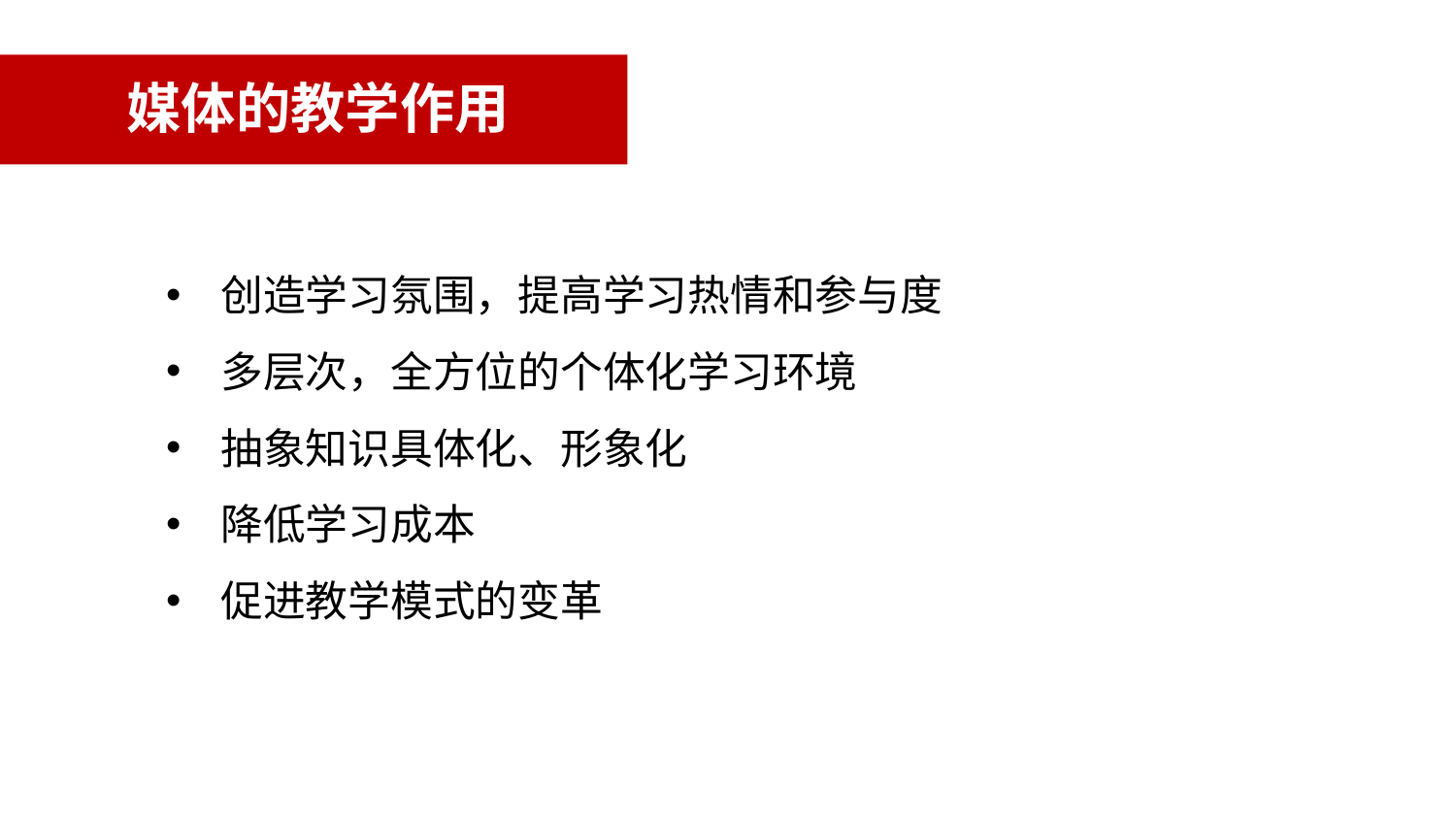

# 媒体的教学作用

创造学习氛围，提高学习热情和参与度
多层次，全方位的个体化学习环境
抽象知识具体化、形象化
降低学习成本
促进教学模式的变革